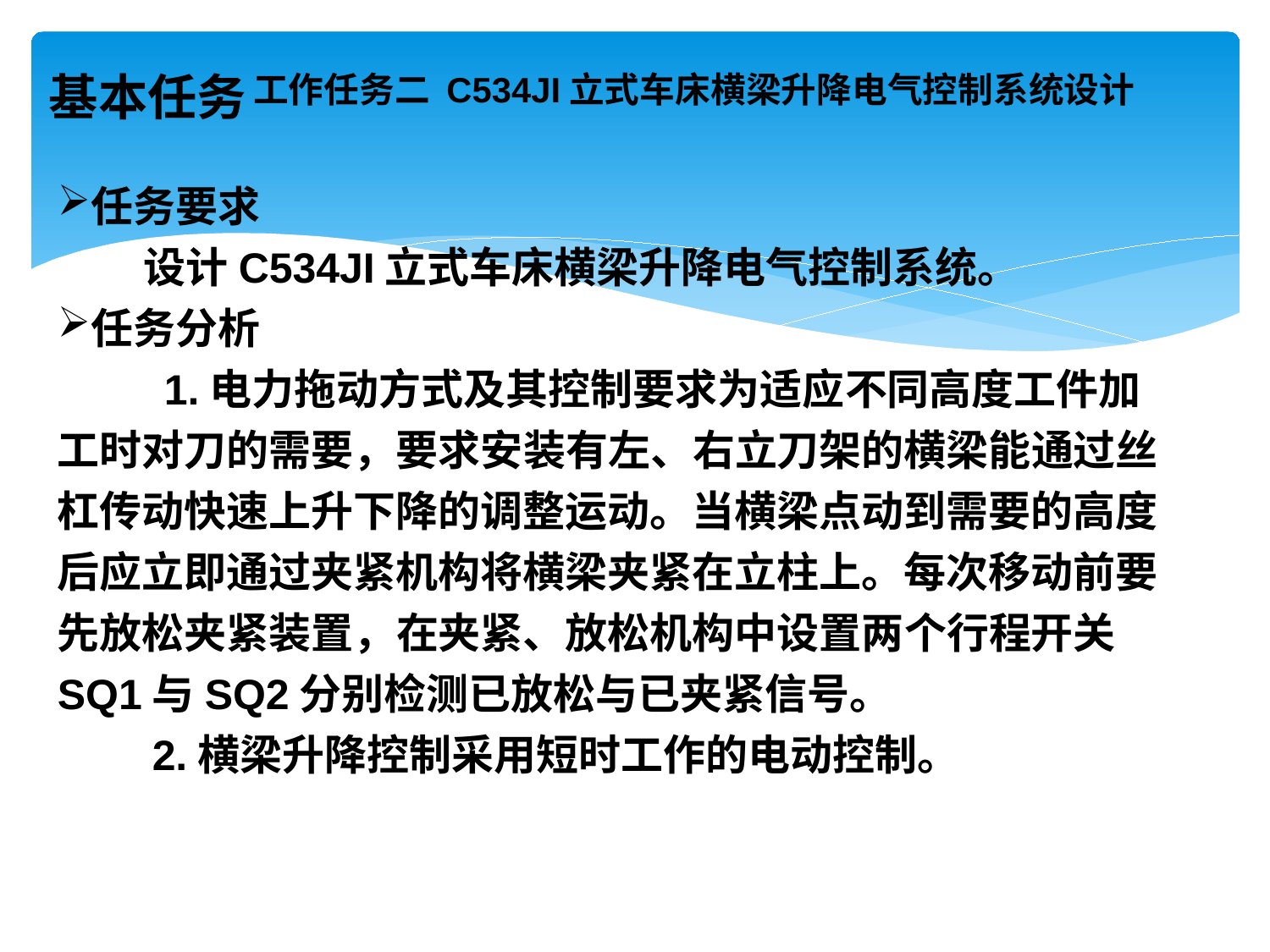

# 工作任务二 C534JI立式车床横梁升降电气控制系统设计
基本任务
任务要求
        设计C534JI立式车床横梁升降电气控制系统。
任务分析
         1.电力拖动方式及其控制要求为适应不同高度工件加工时对刀的需要，要求安装有左、右立刀架的横梁能通过丝杠传动快速上升下降的调整运动。当横梁点动到需要的高度后应立即通过夹紧机构将横梁夹紧在立柱上。每次移动前要先放松夹紧装置，在夹紧、放松机构中设置两个行程开关SQ1与SQ2分别检测已放松与已夹紧信号。
        2.横梁升降控制采用短时工作的电动控制。